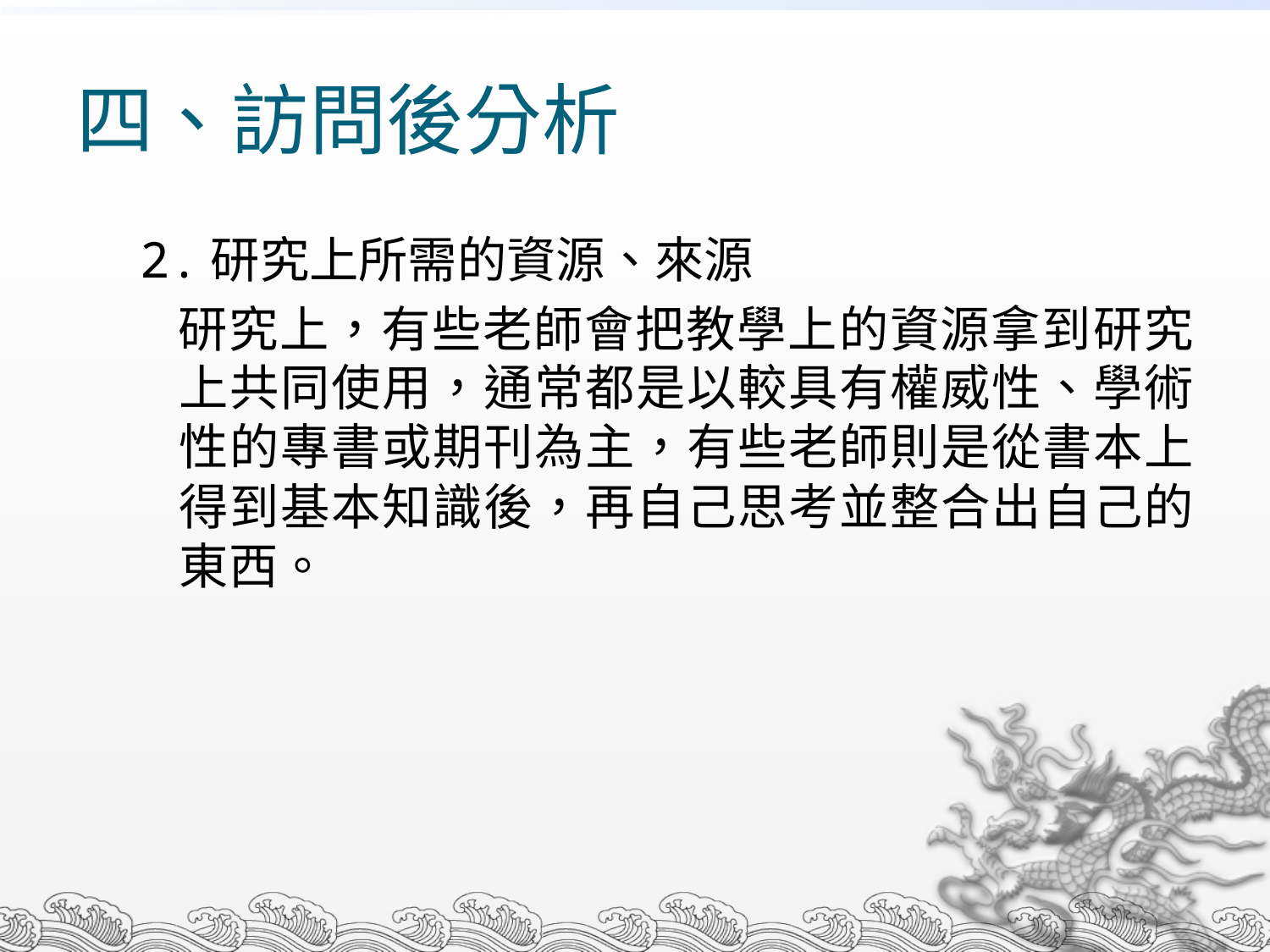

# 四、訪問後分析
2.研究上所需的資源、來源
  研究上，有些老師會把教學上的資源拿到研究上共同使用，通常都是以較具有權威性、學術性的專書或期刊為主，有些老師則是從書本上得到基本知識後，再自己思考並整合出自己的東西。